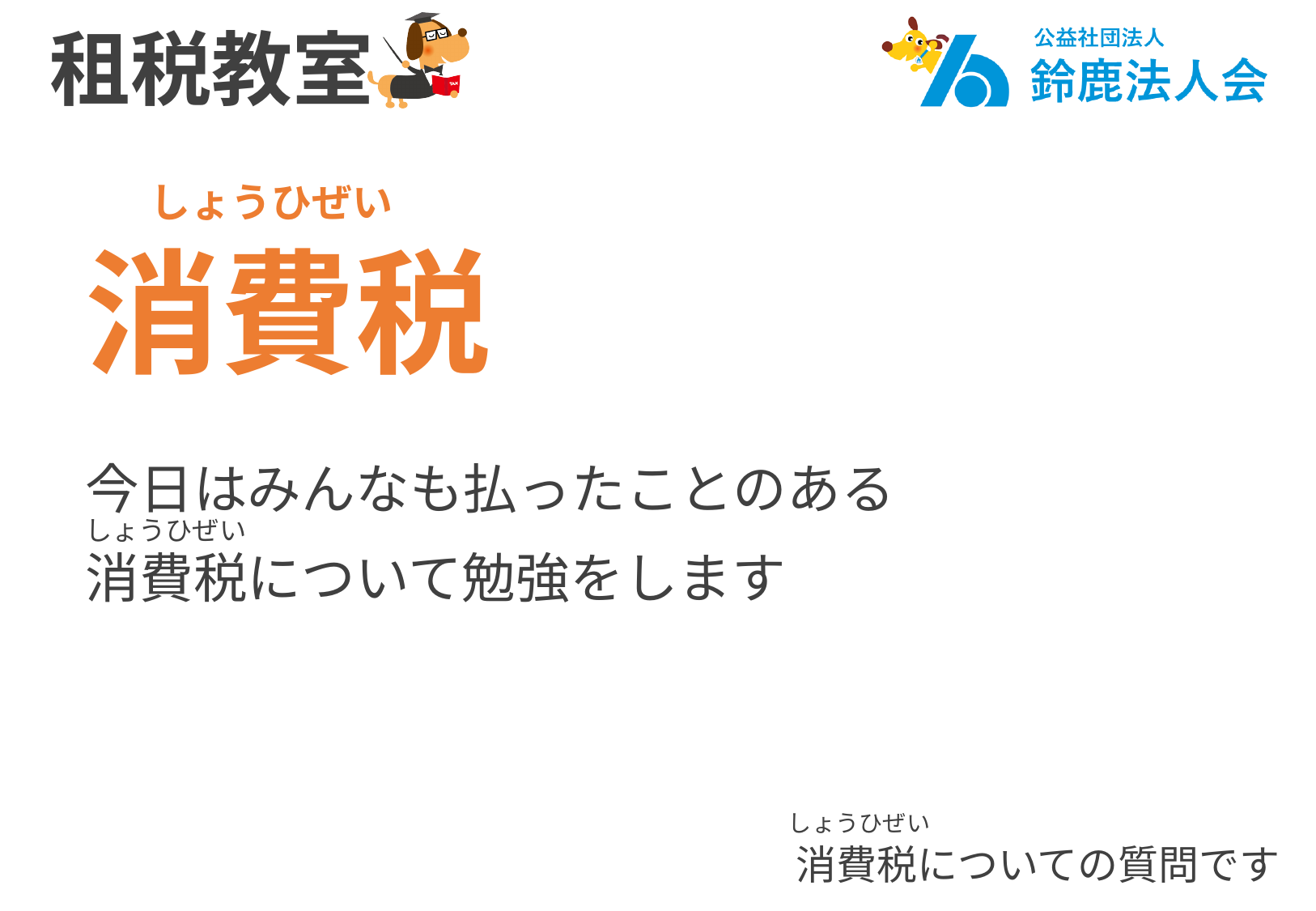

しょうひぜい
消費税

今日はみんなも払ったことのある

消費税について勉強をします
しょうひぜい
しょうひぜい
消費税についての質問です